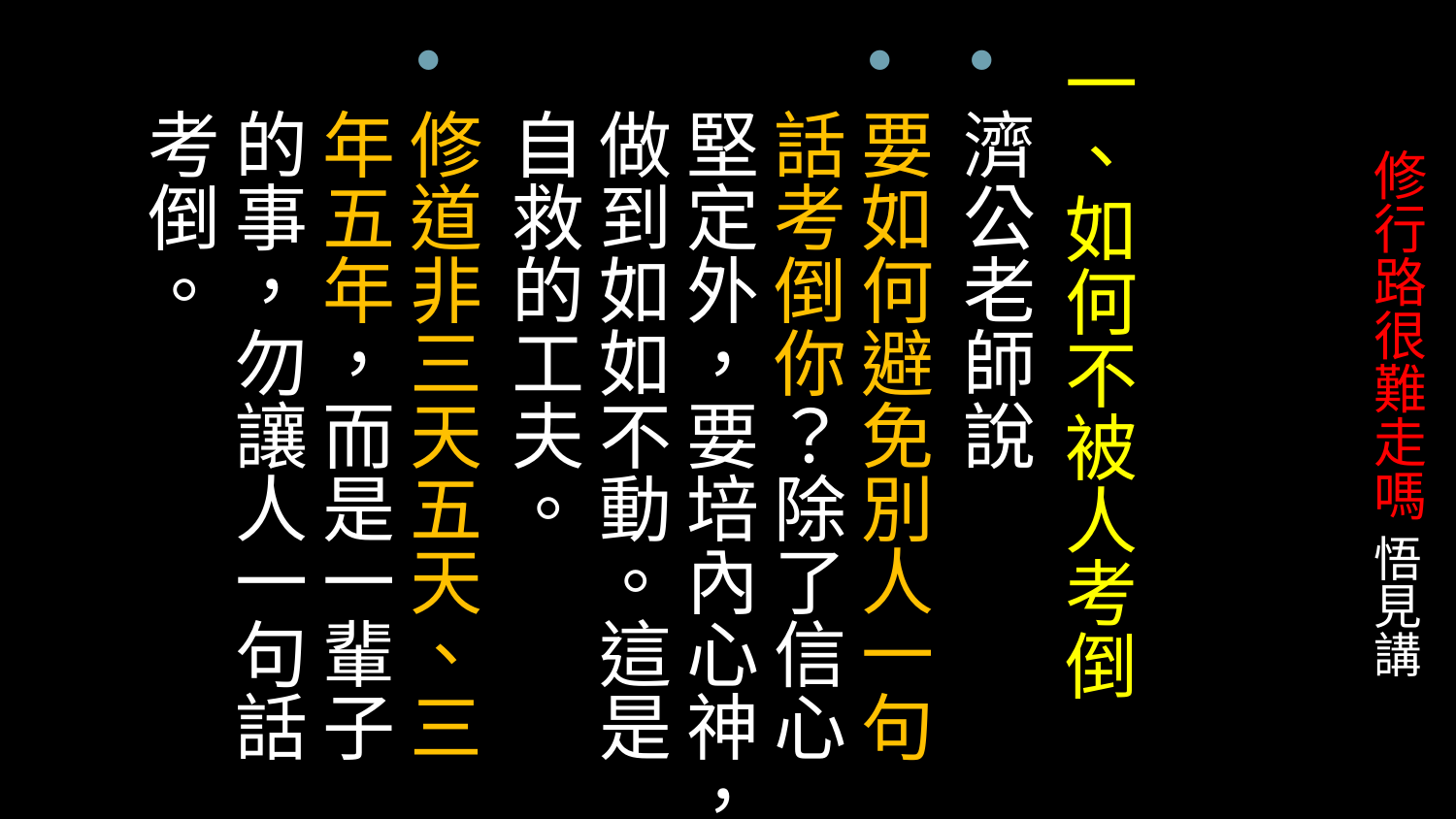

一、如何不被人考倒
濟公老師說
要如何避免別人一句話考倒你？除了信心堅定外，要培內心神，做到如如不動。這是自救的工夫。
修道非三天五天、三年五年，而是一輩子的事，勿讓人一句話考倒。

# 修行路很難走嗎 悟見講